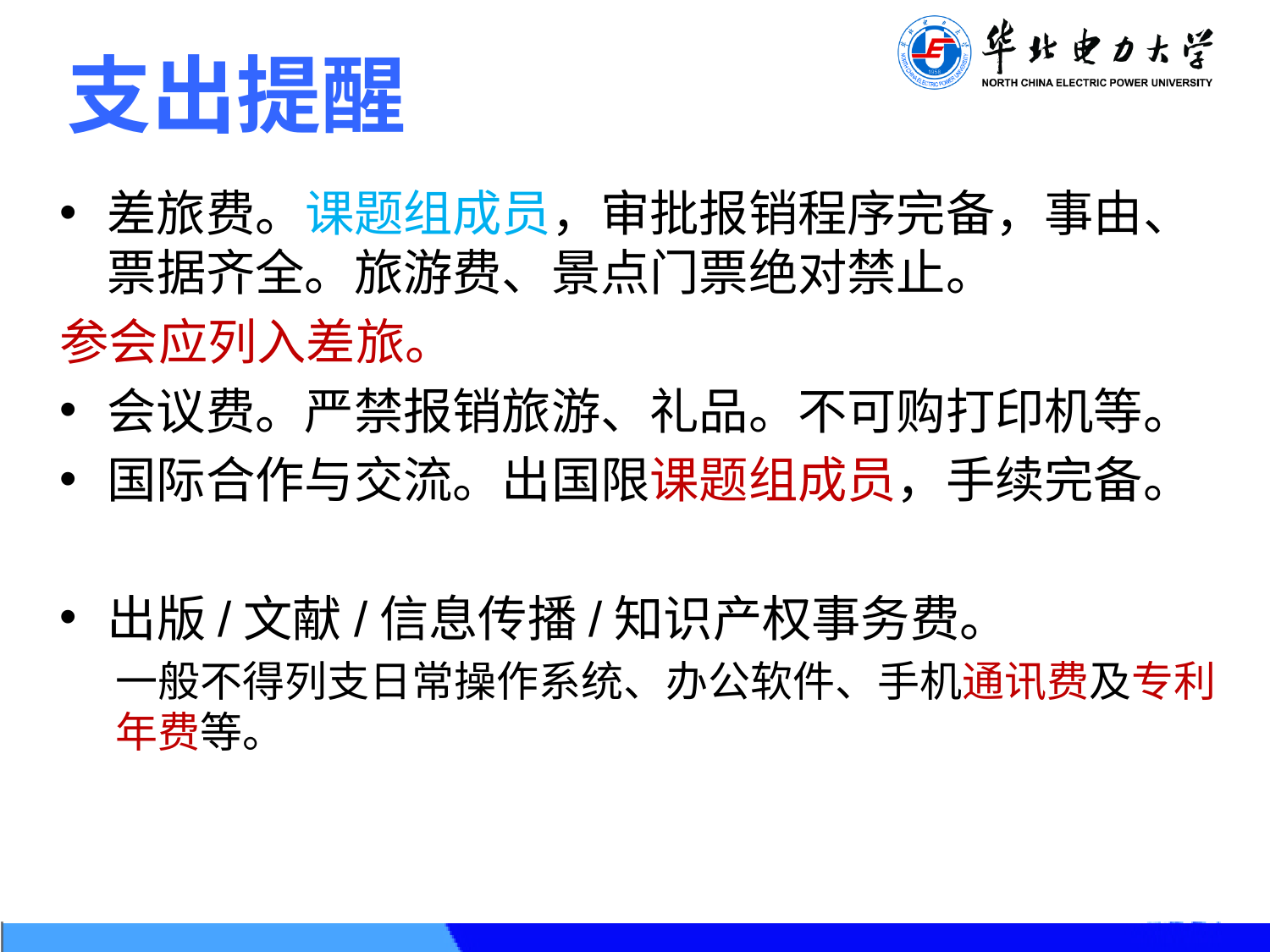

支出提醒
差旅费。课题组成员，审批报销程序完备，事由、票据齐全。旅游费、景点门票绝对禁止。
参会应列入差旅。
会议费。严禁报销旅游、礼品。不可购打印机等。
国际合作与交流。出国限课题组成员，手续完备。

出版/文献/信息传播/知识产权事务费。
一般不得列支日常操作系统、办公软件、手机通讯费及专利年费等。